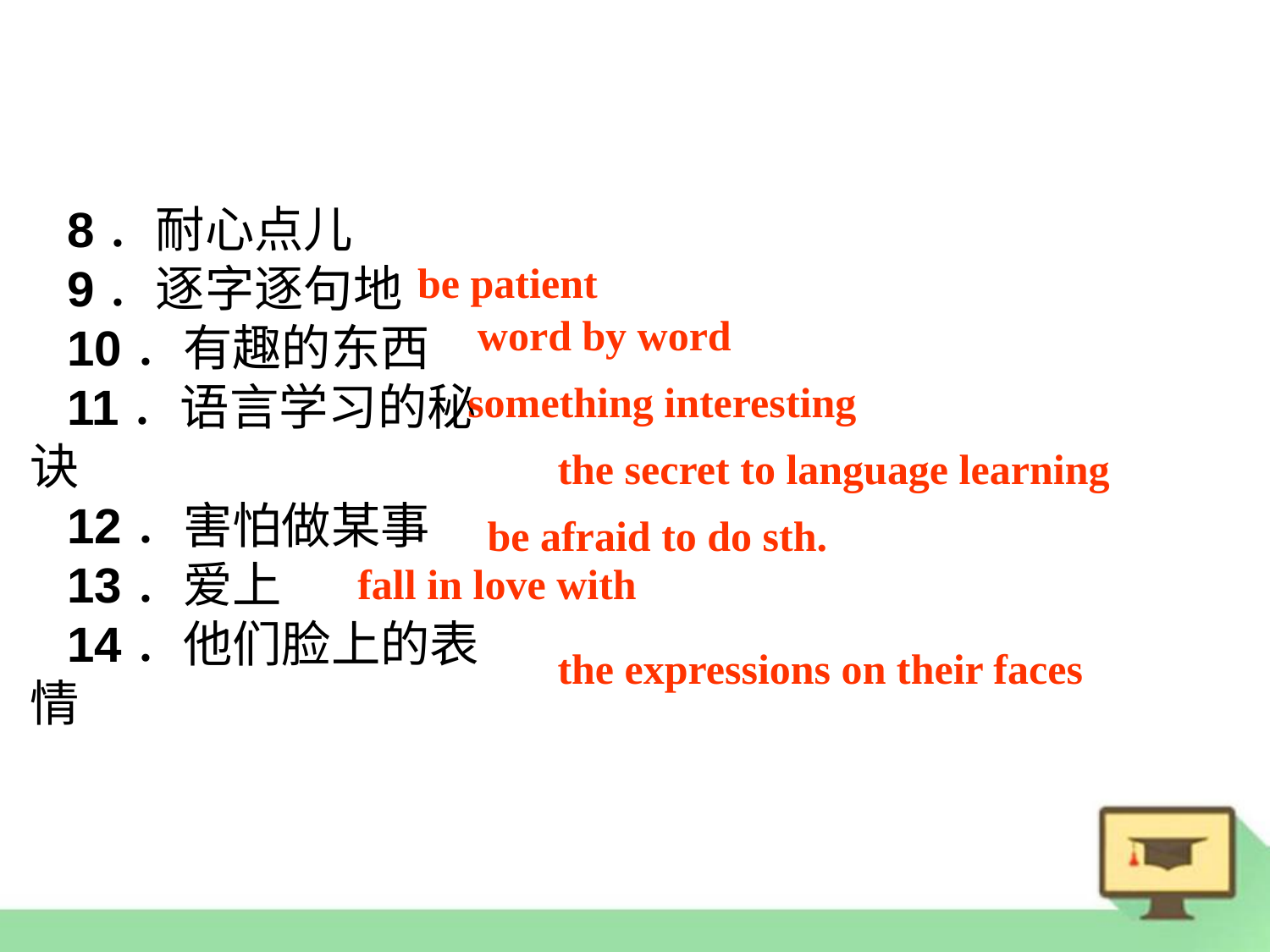

8．耐心点儿
9．逐字逐句地
10．有趣的东西
11．语言学习的秘诀
12．害怕做某事
13．爱上
14．他们脸上的表情
be patient
word by word
something interesting
the secret to language learning
be afraid to do sth.
fall in love with
the expressions on their faces